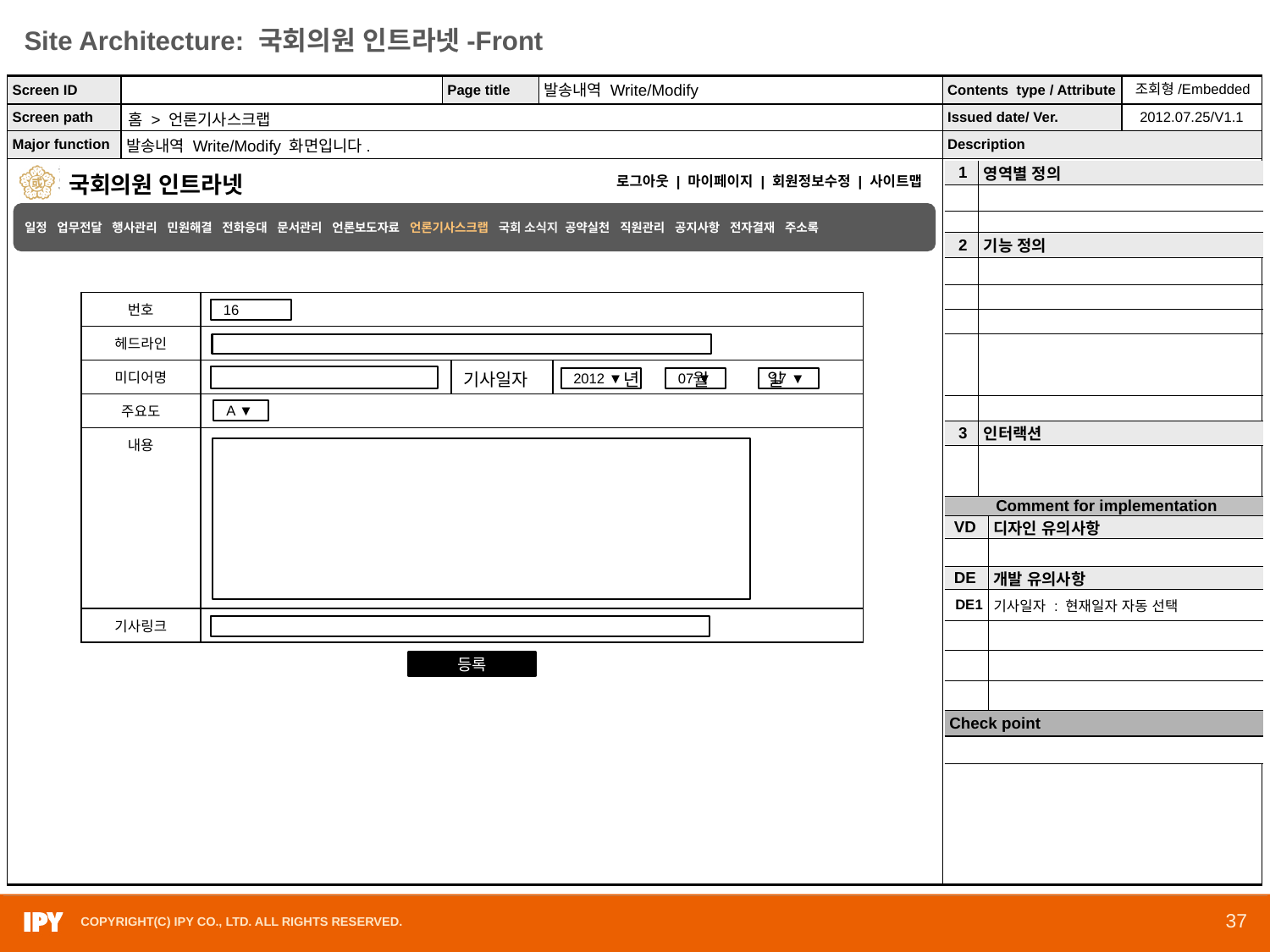

발송내역 Write/Modify
조회형/Embedded
홈 > 언론기사스크랩
발송내역 Write/Modify 화면입니다.
| 1 | 영역별 정의 |  |
| --- | --- | --- |
|  |  |  |
|  |  |  |
| 2 | 기능 정의 |  |
|  |  |  |
|  |  |  |
|  |  |  |
|  |  |  |
|  |  |  |
| 3 | 인터랙션 |  |
|  |  |  |
| Comment for implementation |  |  |
| VD |  | 디자인 유의사항 |
|  |  |  |
| DE |  | 개발 유의사항 |
| DE1 |  | 기사일자 : 현재일자 자동 선택 |
|  |  |  |
|  |  |  |
|  |  |  |
| Check point |  |  |
|  |  |  |
일정   업무전달   행사관리   민원해결   전화응대   문서관리   언론보도자료   언론기사스크랩   국회 소식지  공약실천   직원관리   공지사항   전자결재   주소록
| 번호 |  |  |  |
| --- | --- | --- | --- |
| 헤드라인 |  |  |  |
| 미디어명 |  | 기사일자 | 년 월 일 |
| 주요도 |  |  |  |
| 내용 |  |  |  |
| 기사링크 |  |  |  |
16

2012 ▼
07 ▼
17 ▼
A ▼

등록
37